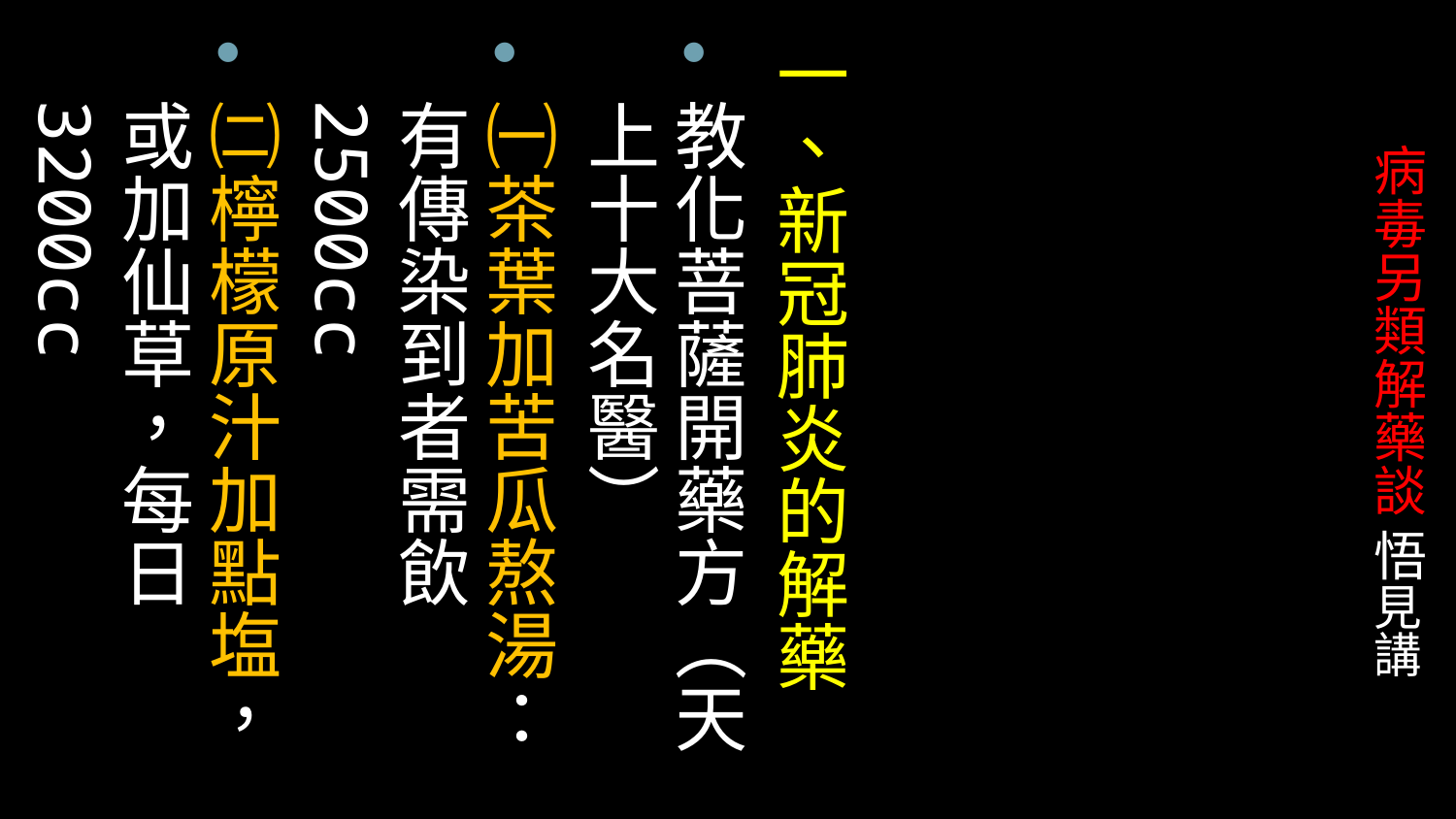

一、新冠肺炎的解藥
教化菩薩開藥方（天上十大名醫）
㈠茶葉加苦瓜熬湯： 有傳染到者需飲2500cc
㈡檸檬原汁加點塩，或加仙草，每日3200cc
# 病毒另類解藥談 悟見講